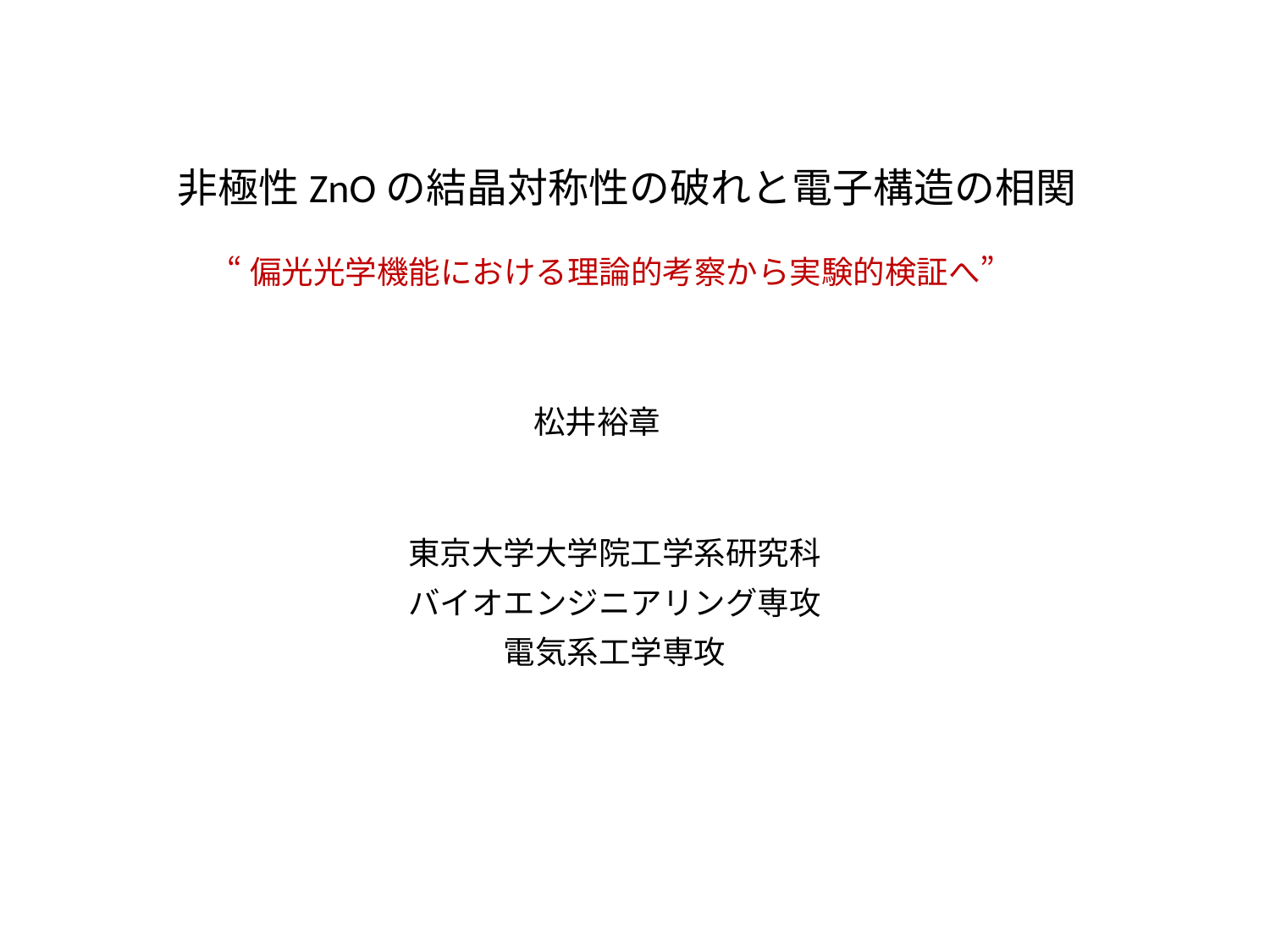

非極性ZnOの結晶対称性の破れと電子構造の相関
“偏光光学機能における理論的考察から実験的検証へ”
松井裕章
東京大学大学院工学系研究科
バイオエンジニアリング専攻
電気系工学専攻